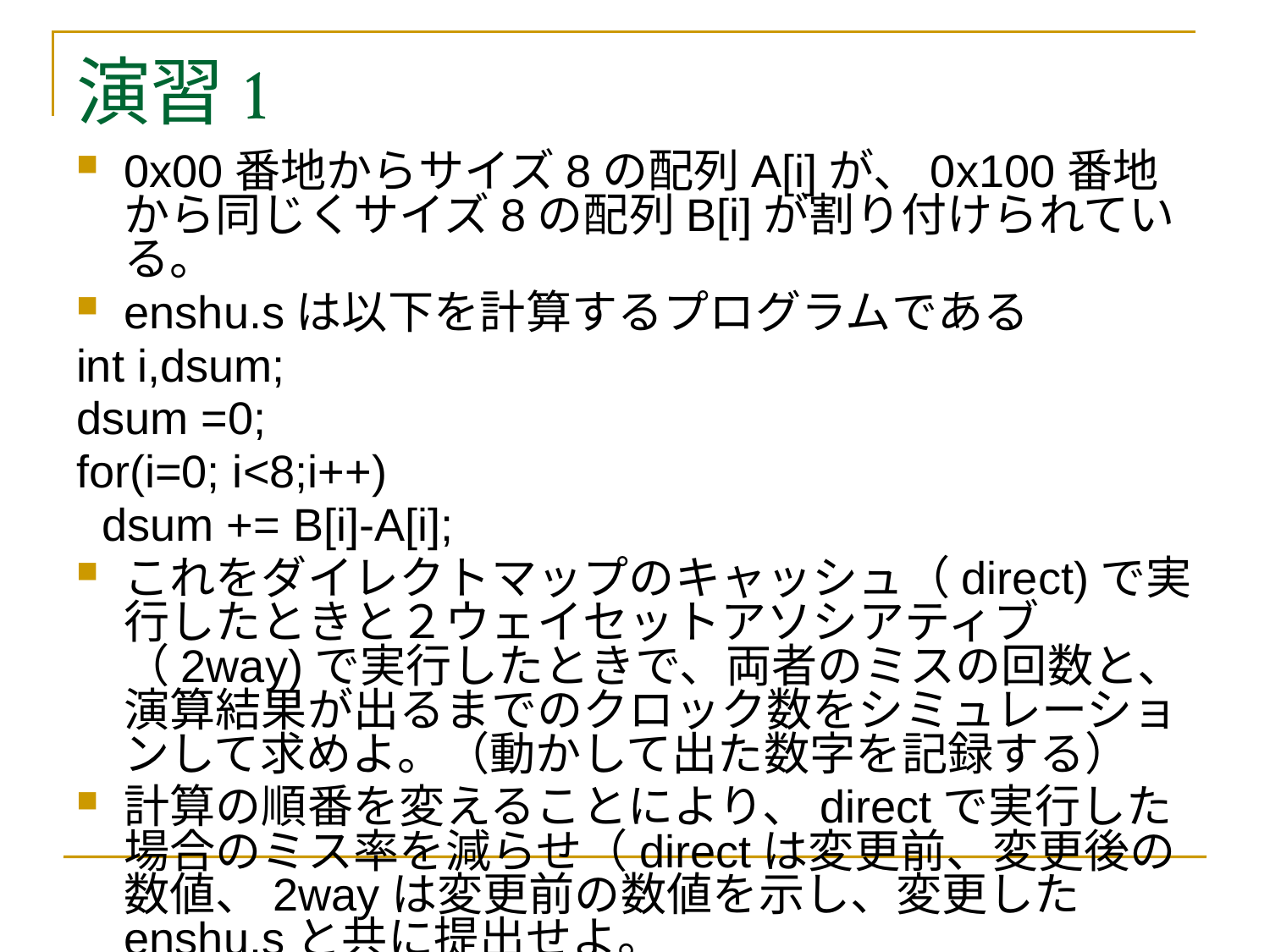

# 演習1
0x00番地からサイズ8の配列A[i]が、0x100番地から同じくサイズ8の配列B[i]が割り付けられている。
enshu.sは以下を計算するプログラムである
int i,dsum;
dsum =0;
for(i=0; i<8;i++)
  dsum += B[i]-A[i];
これをダイレクトマップのキャッシュ（direct)で実行したときと２ウェイセットアソシアティブ（2way)で実行したときで、両者のミスの回数と、演算結果が出るまでのクロック数をシミュレーションして求めよ。（動かして出た数字を記録する）
計算の順番を変えることにより、directで実行した場合のミス率を減らせ（directは変更前、変更後の数値、2wayは変更前の数値を示し、変更したenshu.sと共に提出せよ。